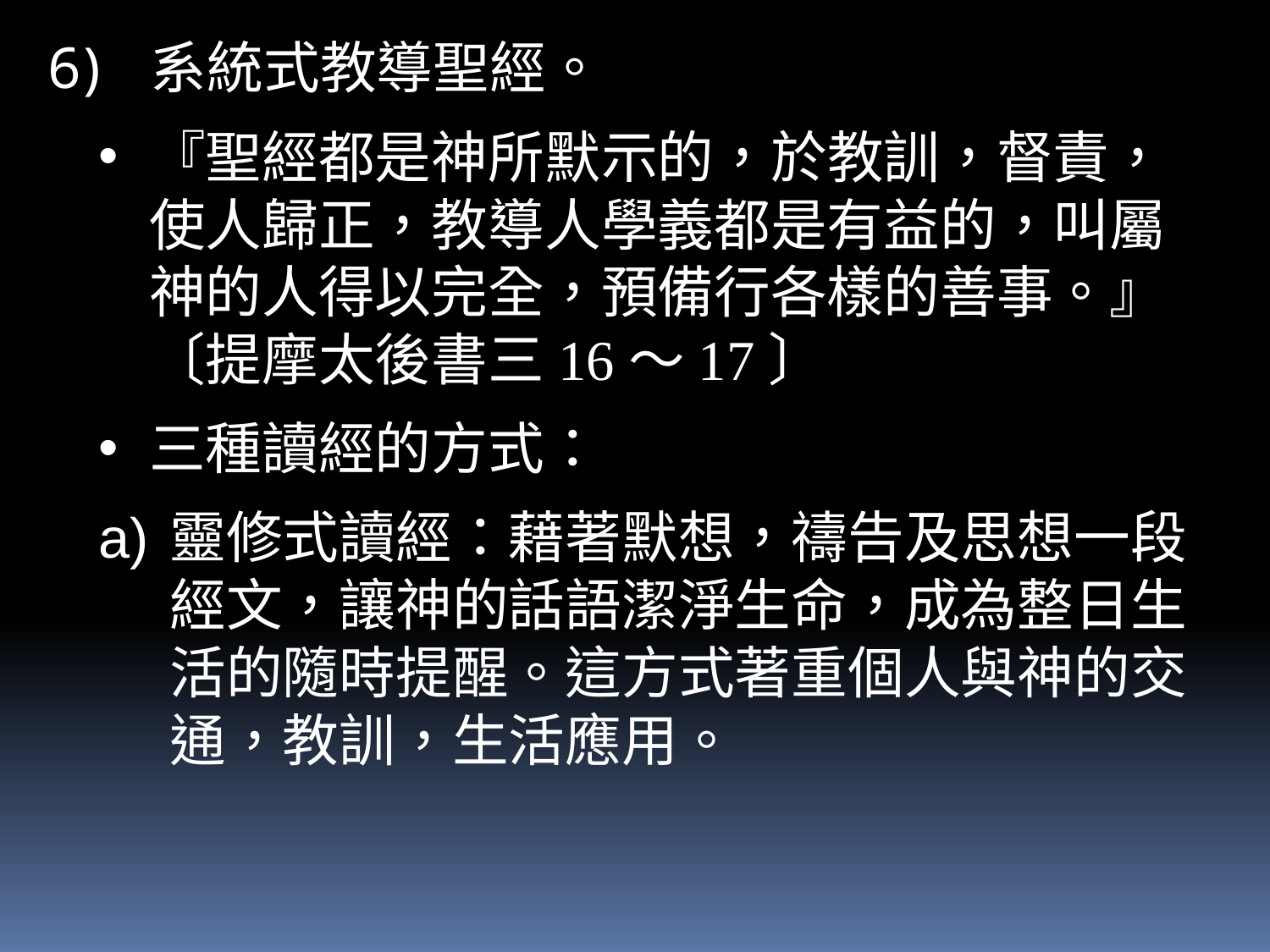

系統式教導聖經。
『聖經都是神所默示的，於教訓，督責，使人歸正，教導人學義都是有益的，叫屬神的人得以完全，預備行各樣的善事。』〔提摩太後書三16～17〕
三種讀經的方式：
靈修式讀經：藉著默想，禱告及思想一段經文，讓神的話語潔淨生命，成為整日生活的隨時提醒。這方式著重個人與神的交通，教訓，生活應用。